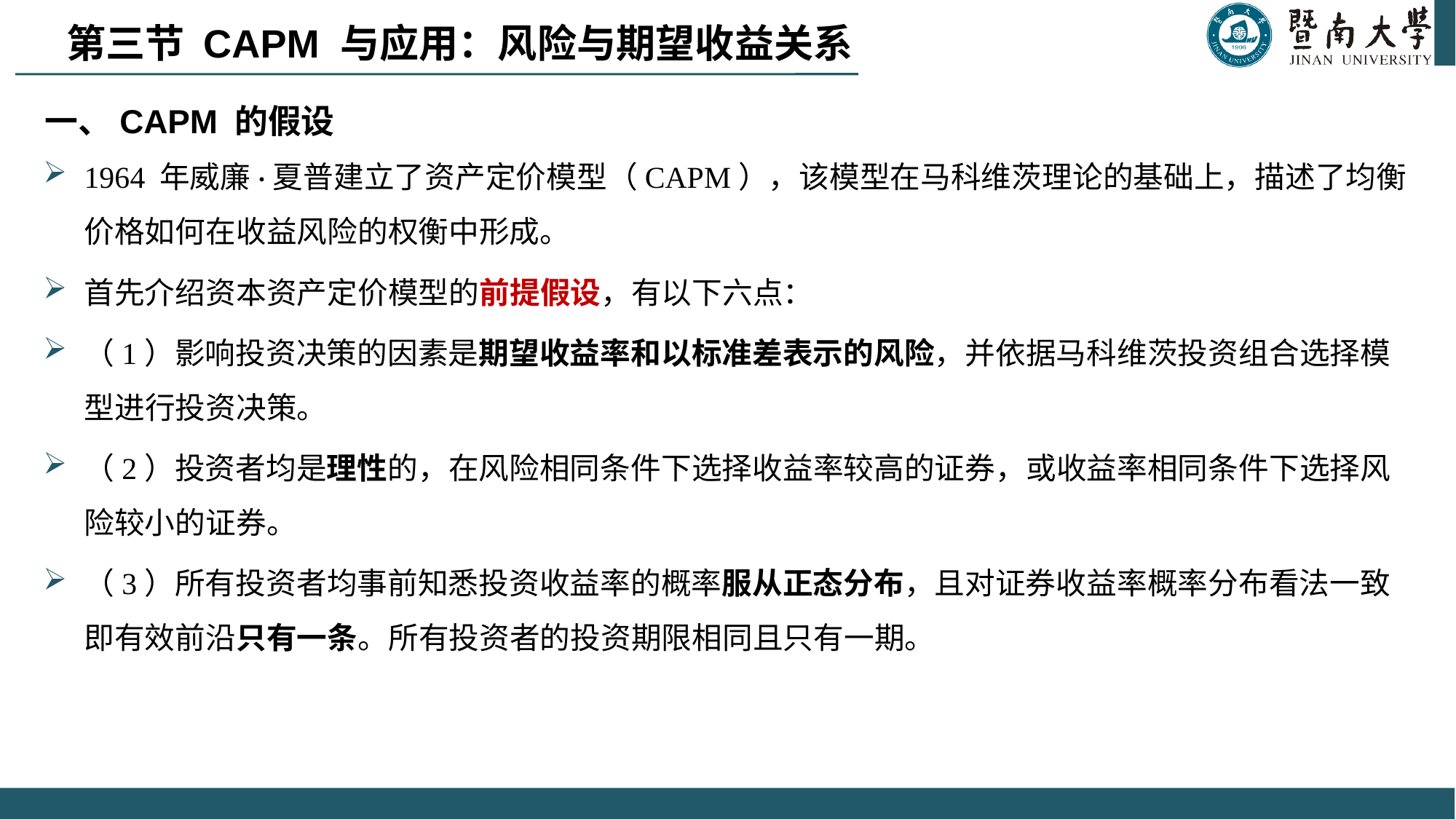

第三节 CAPM 与应用：风险与期望收益关系

# 一、CAPM 的假设
1964 年威廉·夏普建立了资产定价模型（CAPM），该模型在马科维茨理论的基础上，描述了均衡价格如何在收益风险的权衡中形成。
首先介绍资本资产定价模型的前提假设，有以下六点：
（1）影响投资决策的因素是期望收益率和以标准差表示的风险，并依据马科维茨投资组合选择模型进行投资决策。
（2）投资者均是理性的，在风险相同条件下选择收益率较高的证券，或收益率相同条件下选择风险较小的证券。
（3）所有投资者均事前知悉投资收益率的概率服从正态分布，且对证券收益率概率分布看法一致即有效前沿只有一条。所有投资者的投资期限相同且只有一期。